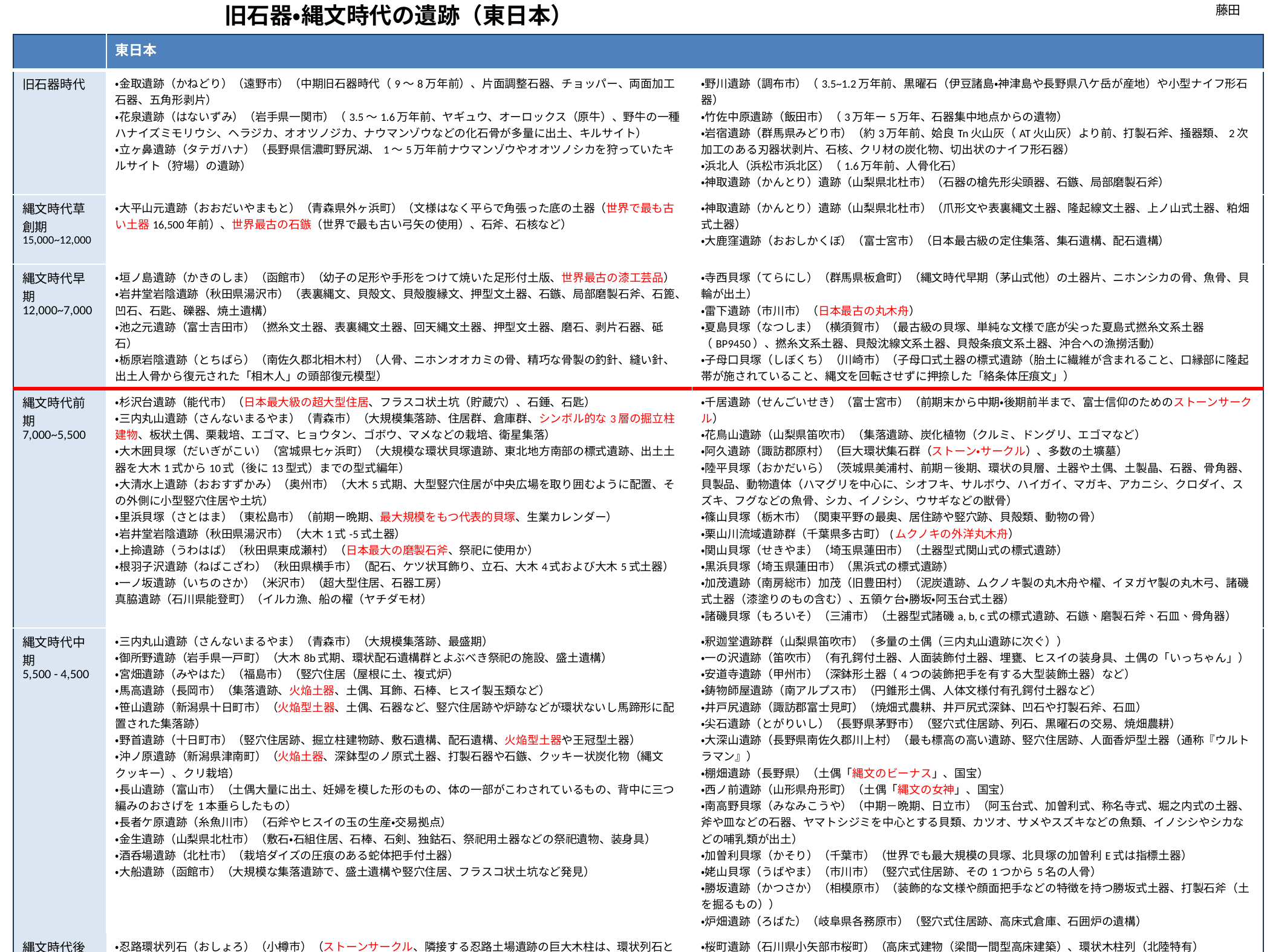

旧石器・縄文時代の遺跡（東日本）
藤田
|  | 東日本 |  |
| --- | --- | --- |
| 旧石器時代 | ・金取遺跡（かねどり）（遠野市）（中期旧石器時代（9～8万年前）、片面調整石器、チョッパー、両面加工石器、五角形剥片） ・花泉遺跡（はないずみ）（岩手県一関市）（3.5～1.6万年前、ヤギュウ、オーロックス（原牛）、野牛の一種ハナイズミモリウシ、ヘラジカ、オオツノジカ、ナウマンゾウなどの化石骨が多量に出土、キルサイト） ・立ヶ鼻遺跡（タテガハナ）（長野県信濃町野尻湖、1～5万年前ナウマンゾウやオオツノシカを狩っていたキルサイト（狩場）の遺跡） | ・野川遺跡（調布市）（3.5~1.2万年前、黒曜石（伊豆諸島・神津島や長野県八ケ岳が産地）や小型ナイフ形石器） ・竹佐中原遺跡（飯田市）（3万年ー5万年、石器集中地点からの遺物） ・岩宿遺跡（群馬県みどり市）（約3万年前、姶良Tn火山灰（AT火山灰）より前、打製石斧、掻器類、2次加工のある刃器状剥片、石核、クリ材の炭化物、切出状のナイフ形石器） ・浜北人（浜松市浜北区）（1.6万年前、人骨化石） ・神取遺跡（かんとり）遺跡（山梨県北杜市）（石器の槍先形尖頭器、石鏃、局部磨製石斧） |
| 縄文時代草創期 15,000~12,000 | ・大平山元遺跡（おおだいやまもと）（青森県外ヶ浜町）（文様はなく平らで角張った底の土器（世界で最も古い土器16,500年前）、世界最古の石鏃（世界で最も古い弓矢の使用）、石斧、石核など） | ・神取遺跡（かんとり）遺跡（山梨県北杜市）（爪形文や表裏縄文土器、隆起線文土器、上ノ山式土器、粕畑式土器） ・大鹿窪遺跡（おおしかくぼ）（富士宮市）（日本最古級の定住集落、集石遺構、配石遺構） |
| 縄文時代早期12,000~7,000 | ・垣ノ島遺跡（かきのしま）（函館市）（幼子の足形や手形をつけて焼いた足形付土版、世界最古の漆工芸品） ・岩井堂岩陰遺跡（秋田県湯沢市）（表裏縄文、貝殻文、貝殻腹縁文、押型文土器、石鏃、局部磨製石斧、石篦、凹石、石匙、礫器、焼土遺構） ・池之元遺跡（富士吉田市）（撚糸文土器、表裏縄文土器、回天縄文土器、押型文土器、磨石、剥片石器、砥石） ・栃原岩陰遺跡（とちばら）（南佐久郡北相木村）（人骨、ニホンオオカミの骨、精巧な骨製の釣針、縫い針、出土人骨から復元された「相木人」の頭部復元模型） | ・寺西貝塚（てらにし）（群馬県板倉町）（縄文時代早期（茅山式他）の土器片、ニホンシカの骨、魚骨、貝輪が出土） ・雷下遺跡（市川市）（日本最古の丸木舟） ・夏島貝塚（なつしま）（横須賀市）（最古級の貝塚、単純な文様で底が尖った夏島式撚糸文系土器（BP9450）、撚糸文系土器、貝殻沈線文系土器、貝殻条痕文系土器、沖合への漁撈活動） ・子母口貝塚（しぼくち）（川崎市）（子母口式土器の標式遺跡（胎土に繊維が含まれること、口縁部に隆起帯が施されていること、縄文を回転させずに押捺した「絡条体圧痕文」） |
| 縄文時代前期 7,000~5,500 | ・杉沢台遺跡（能代市）（日本最大級の超大型住居、フラスコ状土坑（貯蔵穴）、石錘、石匙） ・三内丸山遺跡（さんないまるやま）（青森市）（大規模集落跡、住居群、倉庫群、シンボル的な3層の掘立柱建物、板状土偶、栗栽培、エゴマ、ヒョウタン、ゴボウ、マメなどの栽培、衛星集落） ・大木囲貝塚（だいぎがこい）（宮城県七ヶ浜町）（大規模な環状貝塚遺跡、東北地方南部の標式遺跡、出土土器を大木1式から10式（後に13型式）までの型式編年） ・大清水上遺跡（おおすずかみ）（奥州市）（大木5式期、大型竪穴住居が中央広場を取り囲むように配置、その外側に小型竪穴住居や土坑） ・里浜貝塚（さとはま）（東松島市）（前期ー晩期、最大規模をもつ代表的貝塚、生業カレンダー） ・岩井堂岩陰遺跡（秋田県湯沢市）（大木1式-5式土器） ・上掵遺跡（うわはば）（秋田県東成瀬村）（日本最大の磨製石斧、祭祀に使用か） ・根羽子沢遺跡（ねばこざわ）（秋田県横手市）（配石、ケツ状耳飾り、立石、大木4式および大木5式土器） ・一ノ坂遺跡（いちのさか）（米沢市）（超大型住居、石器工房） 真脇遺跡（石川県能登町）（イルカ漁、船の櫂（ヤチダモ材） | ・千居遺跡（せんごいせき）（富士宮市）（前期末から中期・後期前半まで、富士信仰のためのストーンサークル） ・花鳥山遺跡（山梨県笛吹市）（集落遺跡、炭化植物（クルミ、ドングリ、エゴマなど） ・阿久遺跡（諏訪郡原村）（巨大環状集石群（ストーン・サークル）、多数の土壙墓） ・陸平貝塚（おかだいら）（茨城県美浦村、前期－後期、環状の貝層、土器や土偶、土製晶、石器、骨角器、貝製品、動物遺体（ハマグリを中心に、シオフキ、サルボウ、ハイガイ、マガキ、アカニシ、クロダイ、スズキ、フグなどの魚骨、シカ、イノシシ、ウサギなどの獣骨） ・篠山貝塚（栃木市）（関東平野の最奥、居住跡や竪穴跡、貝殻類、動物の骨） ・栗山川流域遺跡群（千葉県多古町）(ムクノキの外洋丸木舟） ・関山貝塚（せきやま）（埼玉県蓮田市）（土器型式関山式の標式遺跡） ・黒浜貝塚（埼玉県蓮田市）（黒浜式の標式遺跡） ・加茂遺跡（南房総市）加茂（旧豊田村）（泥炭遺跡、ムクノキ製の丸木舟や櫂、イヌガヤ製の丸木弓、諸磯式土器（漆塗りのもの含む）、五領ケ台・勝坂・阿玉台式土器） ・諸磯貝塚（もろいそ）（三浦市）（土器型式諸磯a, b, c式の標式遺跡、石鏃、磨製石斧、石皿、骨角器） |
| 縄文時代中期 5,500 - 4,500 | ・三内丸山遺跡（さんないまるやま）（青森市）（大規模集落跡、最盛期） ・御所野遺跡（岩手県一戸町）（大木8b式期、環状配石遺構群とよぶべき祭祀の施設、盛土遺構） ・宮畑遺跡（みやはた）（福島市）（竪穴住居（屋根に土、複式炉） ・馬高遺跡（長岡市）（集落遺跡、火焔土器、土偶、耳飾、石棒、ヒスイ製玉類など） ・笹山遺跡（新潟県十日町市）（火焔型土器、土偶、石器など、竪穴住居跡や炉跡などが環状ないし馬蹄形に配置された集落跡） ・野首遺跡（十日町市）（竪穴住居跡、掘立柱建物跡、敷石遺構、配石遺構、火焔型土器や王冠型土器） ・沖ノ原遺跡（新潟県津南町）（火焔土器、深鉢型のノ原式土器、打製石器や石鏃、クッキー状炭化物（縄文クッキー）、クリ栽培） ・長山遺跡（富山市）（土偶大量に出土、妊婦を模した形のもの、体の一部がこわされているもの、背中に三つ編みのおさげを1本垂らしたもの） ・長者ケ原遺跡（糸魚川市）（石斧やヒスイの玉の生産・交易拠点） ・金生遺跡（山梨県北杜市）（敷石・石組住居、石棒、石剣、独鈷石、祭祀用土器などの祭祀遺物、装身具） ・酒呑場遺跡（北杜市）（栽培ダイズの圧痕のある蛇体把手付土器） ・大船遺跡（函館市）（大規模な集落遺跡で、盛土遺構や竪穴住居、フラスコ状土坑など発見） | ・釈迦堂遺跡群（山梨県笛吹市）（多量の土偶（三内丸山遺跡に次ぐ）） ・一の沢遺跡（笛吹市）（有孔鍔付土器、人面装飾付土器、埋甕、ヒスイの装身具、土偶の「いっちゃん」） ・安道寺遺跡（甲州市）（深鉢形土器（4つの装飾把手を有する大型装飾土器）など） ・鋳物師屋遺跡（南アルプス市）（円錐形土偶、人体文様付有孔鍔付土器など） ・井戸尻遺跡（諏訪郡富士見町）（焼畑式農耕、井戸尻式深鉢、凹石や打製石斧、石皿） ・尖石遺跡（とがりいし）（長野県茅野市）（竪穴式住居跡、列石、黒曜石の交易、焼畑農耕） ・大深山遺跡（長野県南佐久郡川上村）（最も標高の高い遺跡、竪穴住居跡、人面香炉型土器（通称『ウルトラマン』） ・棚畑遺跡（長野県）（土偶「縄文のビーナス」、国宝） ・西ノ前遺跡（山形県舟形町）（土偶「縄文の女神」、国宝） ・南高野貝塚（みなみこうや）（中期－晩期、日立市）（阿玉台式、加曽利式、称名寺式、堀之内式の土器、斧や皿などの石器、ヤマトシジミを中心とする貝類、カツオ、サメやスズキなどの魚類、イノシシやシカなどの哺乳類が出土） ・加曽利貝塚（かそり）（千葉市）（世界でも最大規模の貝塚、北貝塚の加曽利E式は指標土器） ・姥山貝塚（うばやま）（市川市）（竪穴式住居跡、その1つから5名の人骨） ・勝坂遺跡（かつさか）（相模原市）（装飾的な文様や顔面把手などの特徴を持つ勝坂式土器、打製石斧（土を掘るもの）） ・炉畑遺跡（ろばた）（岐阜県各務原市）（竪穴式住居跡、高床式倉庫、石囲炉の遺構） |
| 縄文時代後期 4,500 ~ 3,300 | ・忍路環状列石（おしょろ）（小樽市）（ストーンサークル、隣接する忍路土場遺跡の巨大木柱は、環状列石とも関連する祭祀的な道具なのか） ・垣ノ島遺跡（かきのしま）（函館市）（朱漆色の朱色注口土器） ・小牧野遺跡（こまきの）（青森市）（弧状列石や、直線状列石、環状列石） ・大湯環状列石（秋田県鹿角市）（ストーンサークルは万座と野中遺跡にあり、万座の方が日本で最大、日時計状組石） ・伊勢堂岱遺跡（いせどうたい）（北秋田市）（4つのストーンサークルや掘立柱建物跡、土坑墓、土器埋設遺構、捨て場、フラスコ状土坑、日時計型組石） ・宮畑遺跡（みやはた）（福島市）（敷石住居、関東地方の土器群、埋甕（土器埋設遺構）） ・分谷地（わけやち）遺跡（新潟県黒川村）（住居址･土壙･捨場遺構、土器･土偶･石器･漆器など） ・蜆塚遺跡（しじみづか）（浜松市）円環状平地式の住居跡、首飾りや貝製腕輪を身につけた人骨、勾玉や土器、鉄鏃） | ・桜町遺跡（石川県小矢部市桜町）（高床式建物（梁間一間型高床建築）、環状木柱列（北陸特有） ・真脇遺跡（石川県能登町）（環状木柱列、巨大な彫刻柱、土偶、埋葬人骨、日本最古の仮面） ・チカモリ遺跡（金沢市）（掘立柱の環状木柱列（ウッドサークル）、堅いクリ材の木柱断面がカマボコ形・U字形） ・寺野東遺跡（栃木県小山市）（巨大な環状盛土遺構、木組遺構、水場遺構、住居跡や埋甕、土偶や耳飾り、石剣・石棒など） ・真福寺貝塚（しんぷくじ）（さいたま市）（貝塚と泥炭層、竪穴住居跡、土偶、勾玉、打製・磨製石斧、石鏃、石棒、砥石、独こ石、磨石、凹石、曲石、X字形石製品、耳飾り、土版、骨角器等、標識的真福寺泥炭層式土器、ミミズク形土偶） ・堀之内貝塚（ほりのうち）（市川市）（堀之内式土器（標式土器）） ・大森貝塚（おおもり）（品川区－大田区）（モース貝塚、土器、土偶、石斧、石鏃、鹿・鯨の骨片、人骨片） ・お茶の水貝塚(おちゃのみず)（文京区）（加曾利B式、安行式、堀の内式土器、人骨の脛骨の断面は二等辺三角形に近く、アイヌ人のものか） |
| 縄文時代晩期 3,300~ 2,800 | ・亀ヶ岡遺跡（つがる市）（集落遺跡、遮光器土偶） ・山王囲遺跡（さんのうがこい）（宮城県栗原市）（大洞C2式・大洞A式・大洞A‘式土器、土製耳飾りやペンダント、編布の本州初の発見、漆器は籃胎漆器・櫛・腕輪・耳飾り・紐状製品、ヌマガイの貝殻に漆を塗った貝器） ・青田遺跡（新潟県加治川村）（土器・石器類、建築部材（柱根・壁材）・櫂・筌状編み物・籠・漆製品） | ・加曽利貝塚（かそり）（千葉市）（世界でも最大規模の貝塚、南貝塚の加曽利B式は指標土器） ・山武姥山貝塚（さんぶうばやま）（千葉県横芝光町）（姥山式（姥山 α‘ β’ γ‘ δ’ 式）土器の標式遺跡）・吉胡貝塚（よしご）（愛知県田原市）（土器・石器・骨角器の他に埋葬人骨が数多く出土） ・伊川津貝塚（いかわづ）（田原市）（スガイ・アサリなどの主鹹貝塚、抗争の痕跡を遺す人骨、食人？抜歯した人骨、甕棺、土偶、耳飾、石刀、石棒、石冠、勾玉、骨角器） |